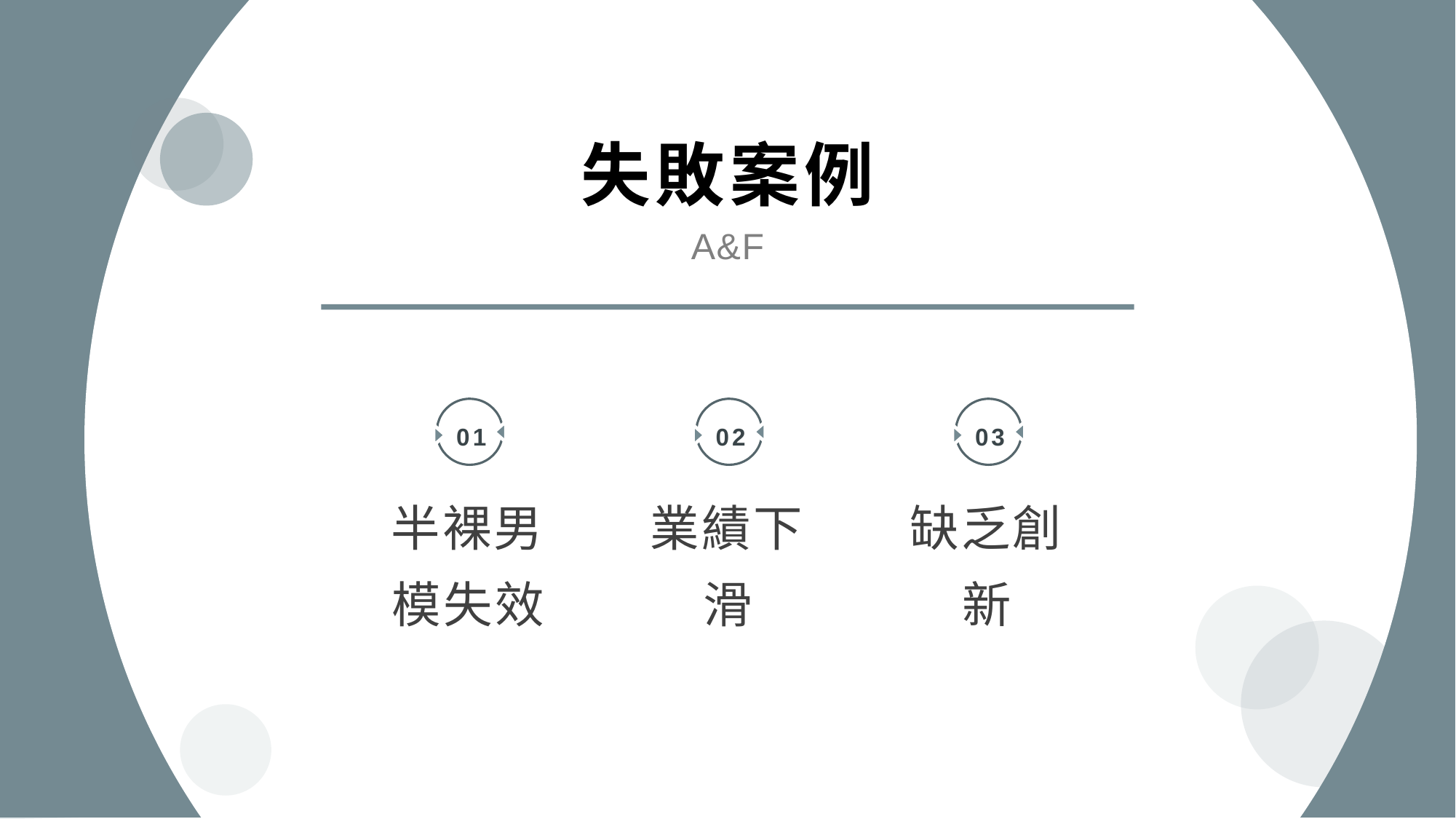

失敗案例
A&F

01
02
03

半裸男模失效
業績下滑
缺乏創新